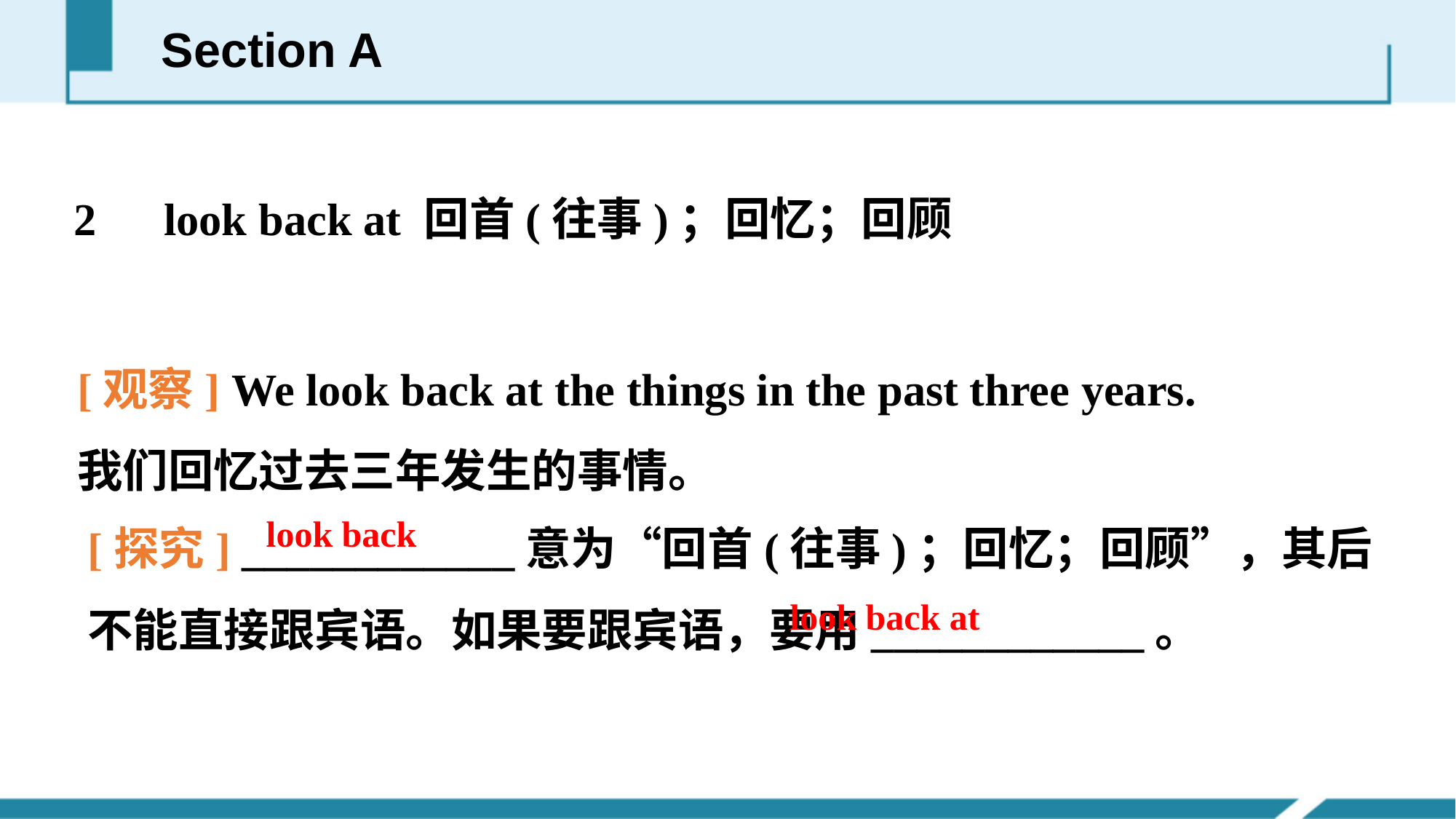

Section A
2　look back at 回首(往事)；回忆；回顾
[观察] We look back at the things in the past three years.
我们回忆过去三年发生的事情。
[探究] ____________意为“回首(往事)；回忆；回顾”，其后不能直接跟宾语。如果要跟宾语，要用____________。
look back
look back at